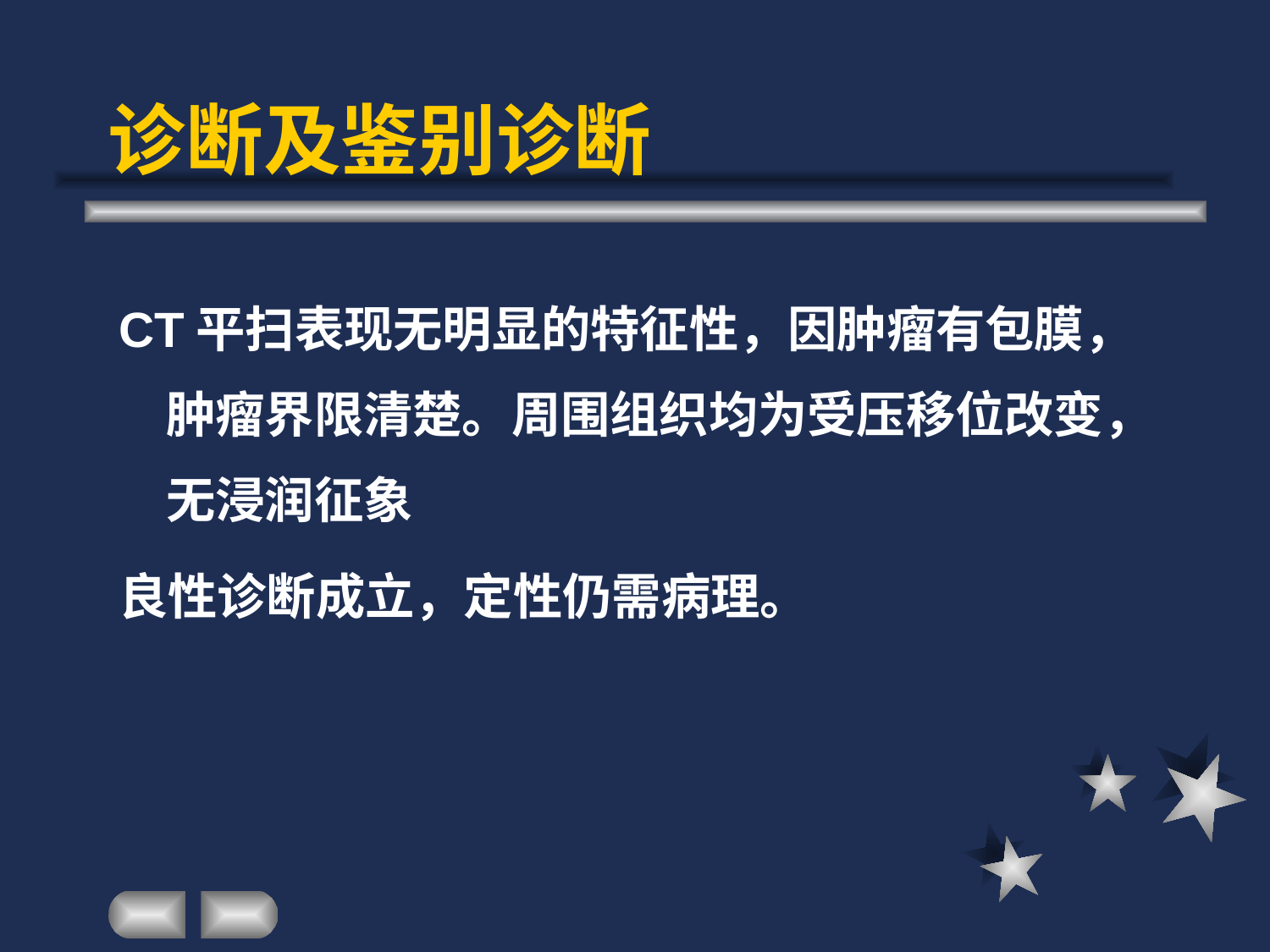

# 诊断及鉴别诊断
CT平扫表现无明显的特征性，因肿瘤有包膜，肿瘤界限清楚。周围组织均为受压移位改变，无浸润征象
良性诊断成立，定性仍需病理。